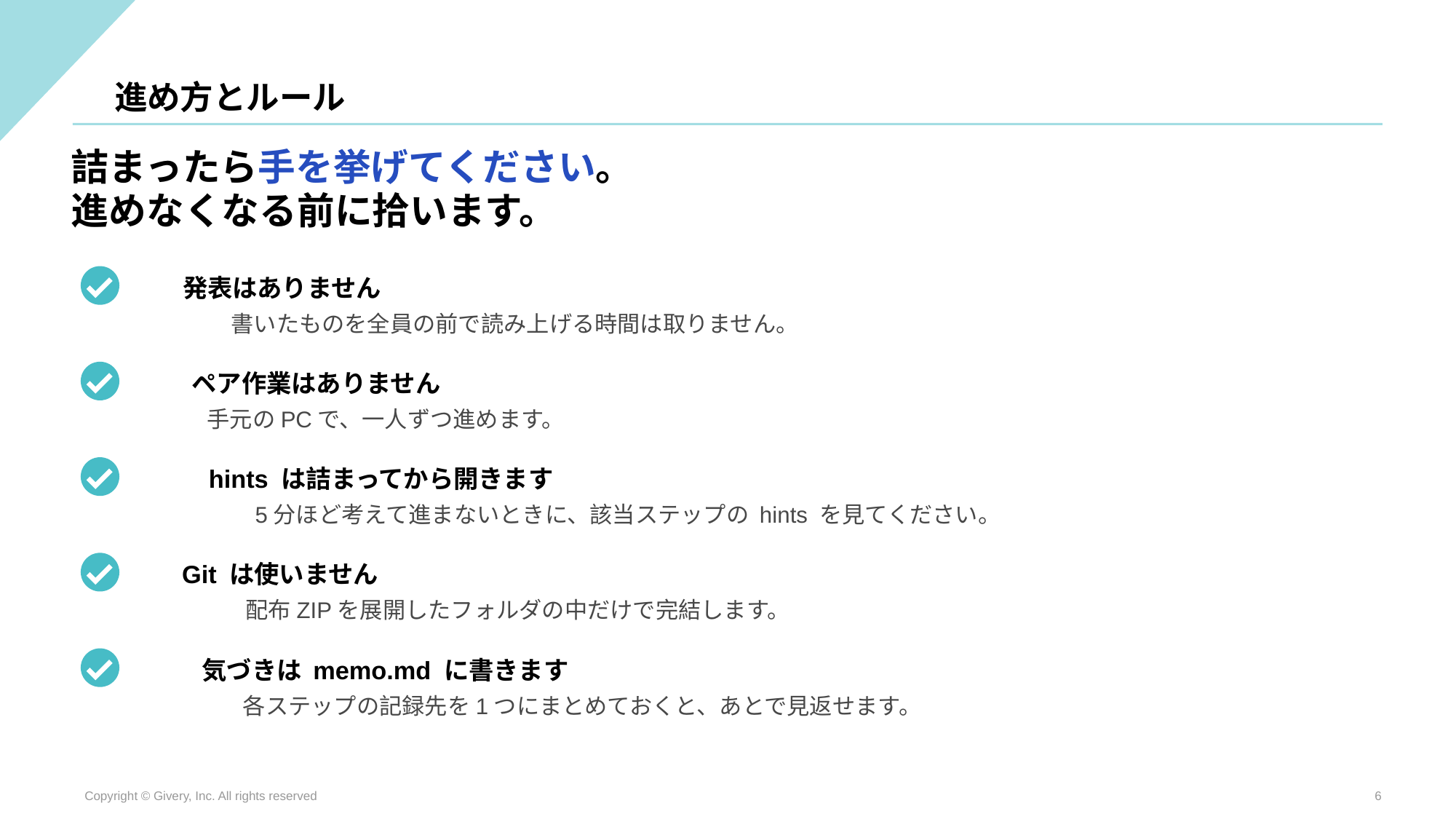

進め方とルール

詰まったら手を挙げてください。
進めなくなる前に拾います。

発表はありません

書いたものを全員の前で読み上げる時間は取りません。

ペア作業はありません

手元のPCで、一人ずつ進めます。

hints は詰まってから開きます

5分ほど考えて進まないときに、該当ステップの hints を見てください。

Git は使いません

配布ZIPを展開したフォルダの中だけで完結します。

気づきは memo.md に書きます

各ステップの記録先を1つにまとめておくと、あとで見返せます。
Copyright © Givery, Inc. All rights reserved
6